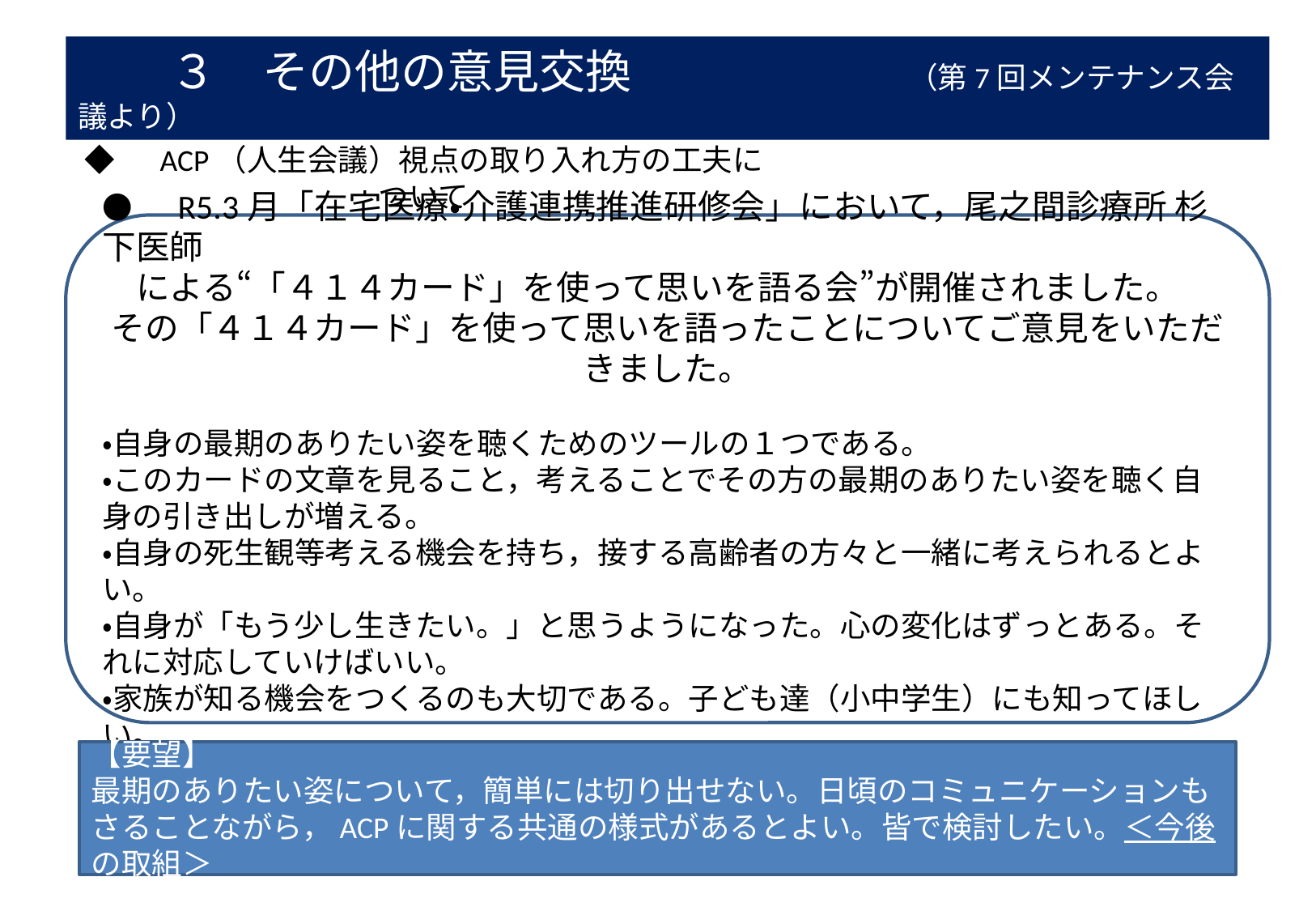

# ３　その他の意見交換　　　　　　（第7回メンテナンス会議より）
◆　ACP（人生会議）視点の取り入れ方の工夫について
●　R5.3月「在宅医療・介護連携推進研修会」において，尾之間診療所 杉下医師
　による“「４１４カード」を使って思いを語る会”が開催されました。
その「４１４カード」を使って思いを語ったことについてご意見をいただきました。

・自身の最期のありたい姿を聴くためのツールの１つである。
・このカードの文章を見ること，考えることでその方の最期のありたい姿を聴く自身の引き出しが増える。
・自身の死生観等考える機会を持ち，接する高齢者の方々と一緒に考えられるとよい。
・自身が「もう少し生きたい。」と思うようになった。心の変化はずっとある。それに対応していけばいい。
・家族が知る機会をつくるのも大切である。子ども達（小中学生）にも知ってほしい。
【要望】
最期のありたい姿について，簡単には切り出せない。日頃のコミュニケーションもさることながら，ACPに関する共通の様式があるとよい。皆で検討したい。＜今後の取組＞